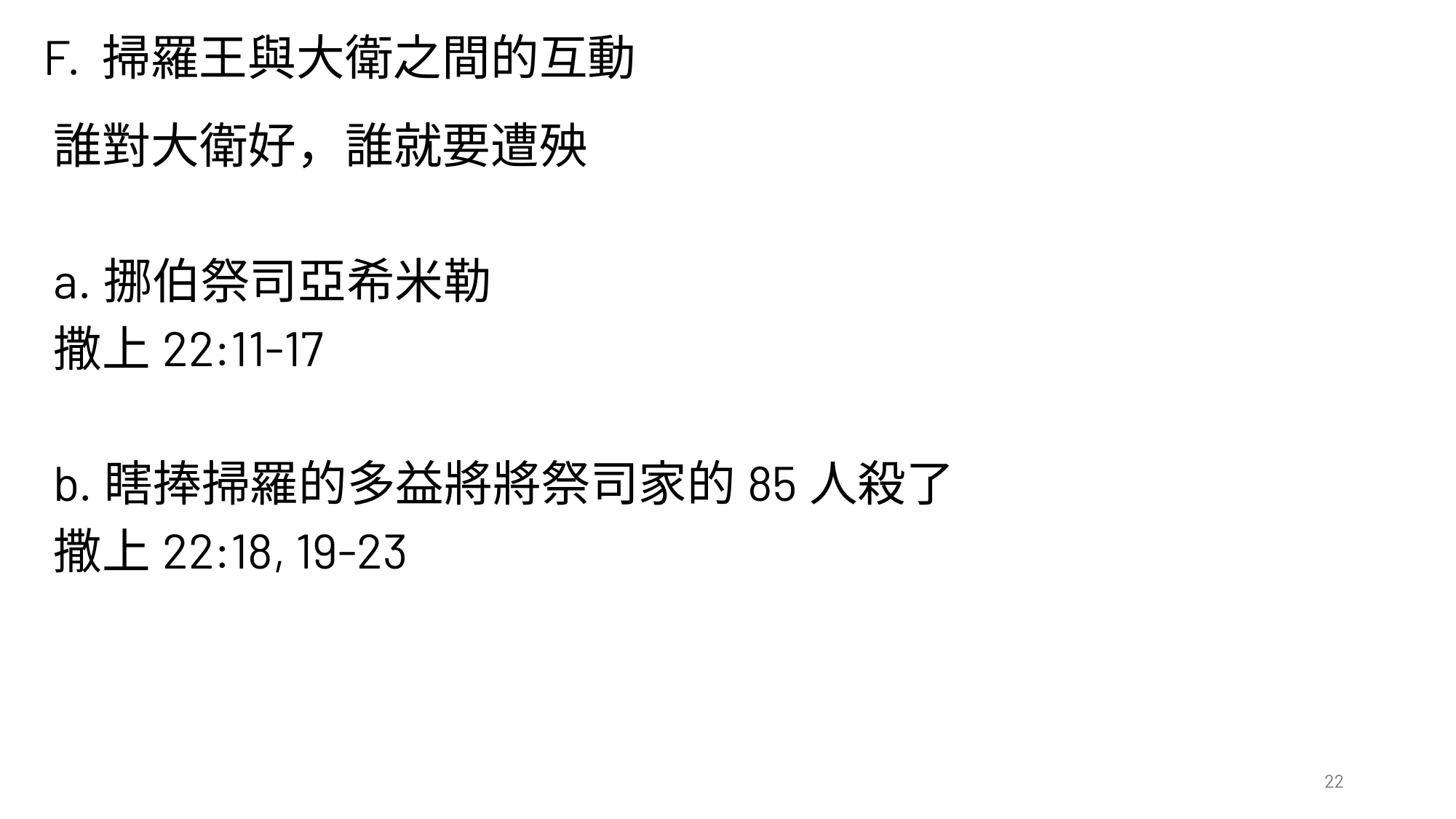

# F. 掃羅王與大衛之間的互動
誰對大衛好，誰就要遭殃

a.挪伯祭司亞希米勒
撒上22:11-17

b.瞎捧掃羅的多益將將祭司家的85人殺了
撒上22:18, 19-23

22